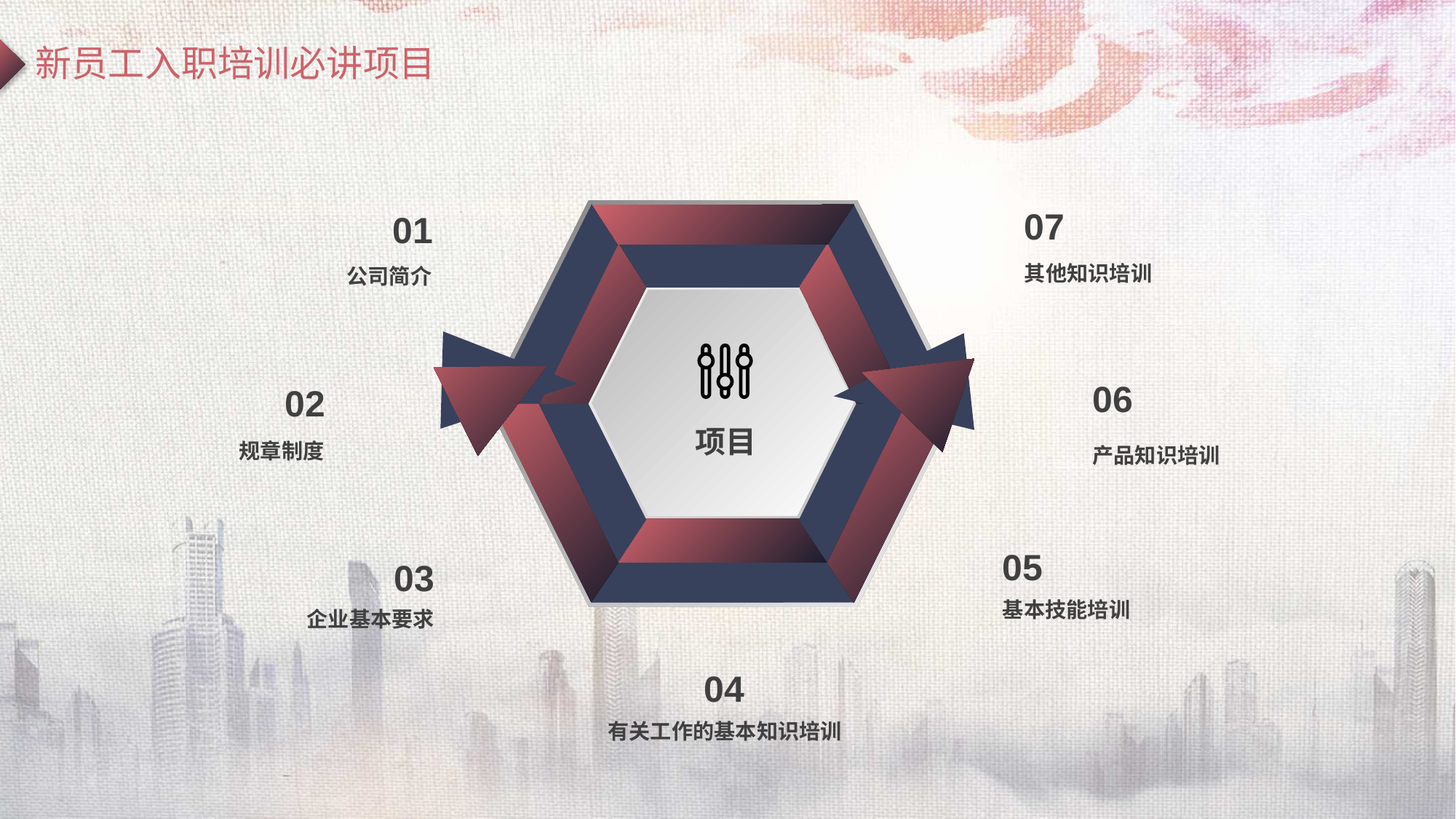

新员工入职培训必讲项目

07

项目
01
其他知识培训
公司简介
06
02
规章制度
产品知识培训
05
03
基本技能培训
企业基本要求
04
有关工作的基本知识培训